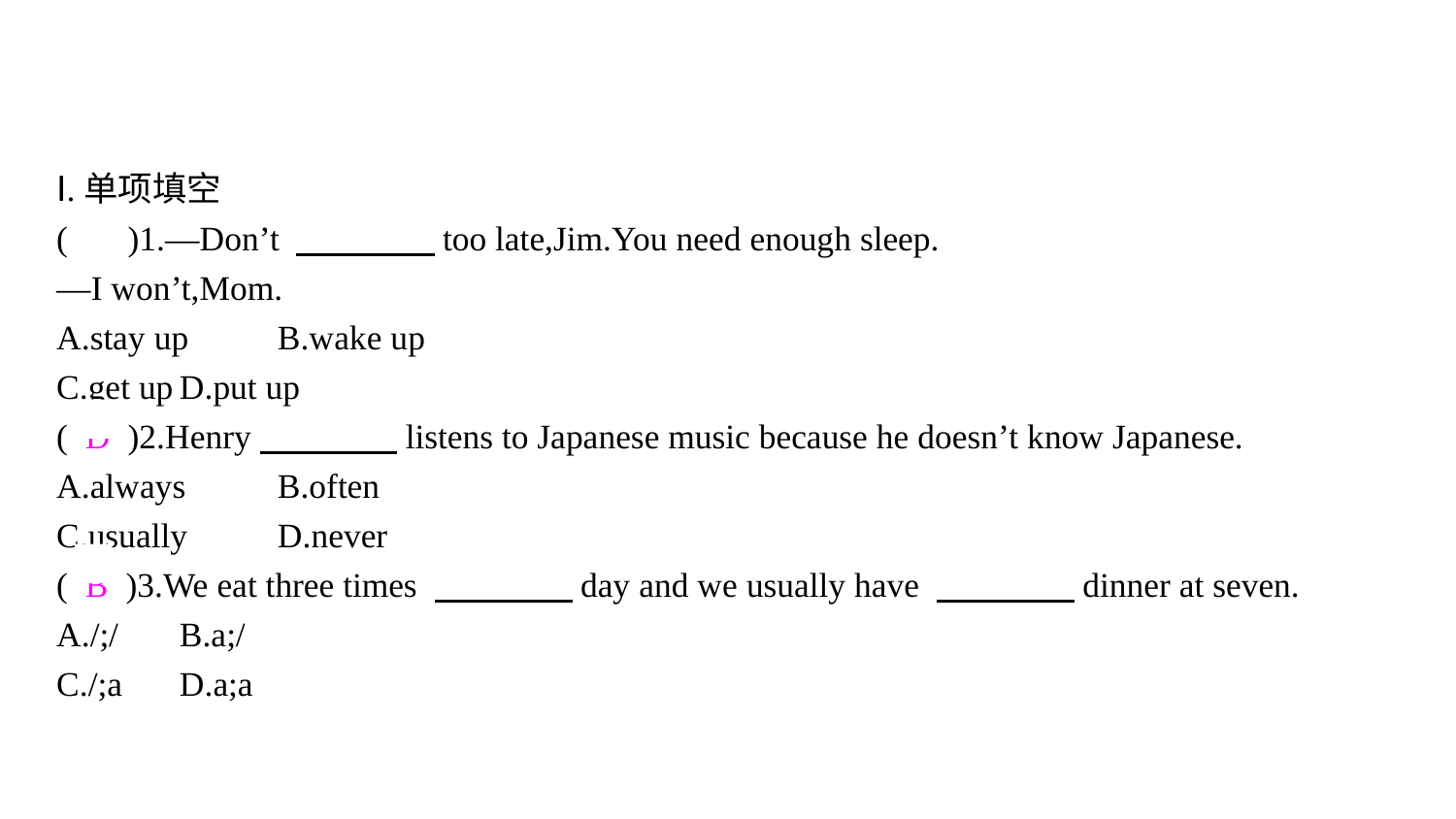

Ⅰ.单项填空
(  A  )1.—Don’t 　　　　too late,Jim.You need enough sleep.
—I won’t,Mom.
A.stay up	B.wake up
C.get up	D.put up
(  D  )2.Henry　　　　listens to Japanese music because he doesn’t know Japanese.
A.always	B.often
C.usually	D.never
(  B  )3.We eat three times 　　　　day and we usually have 　　　　dinner at seven.
A./;/	B.a;/
C./;a	D.a;a